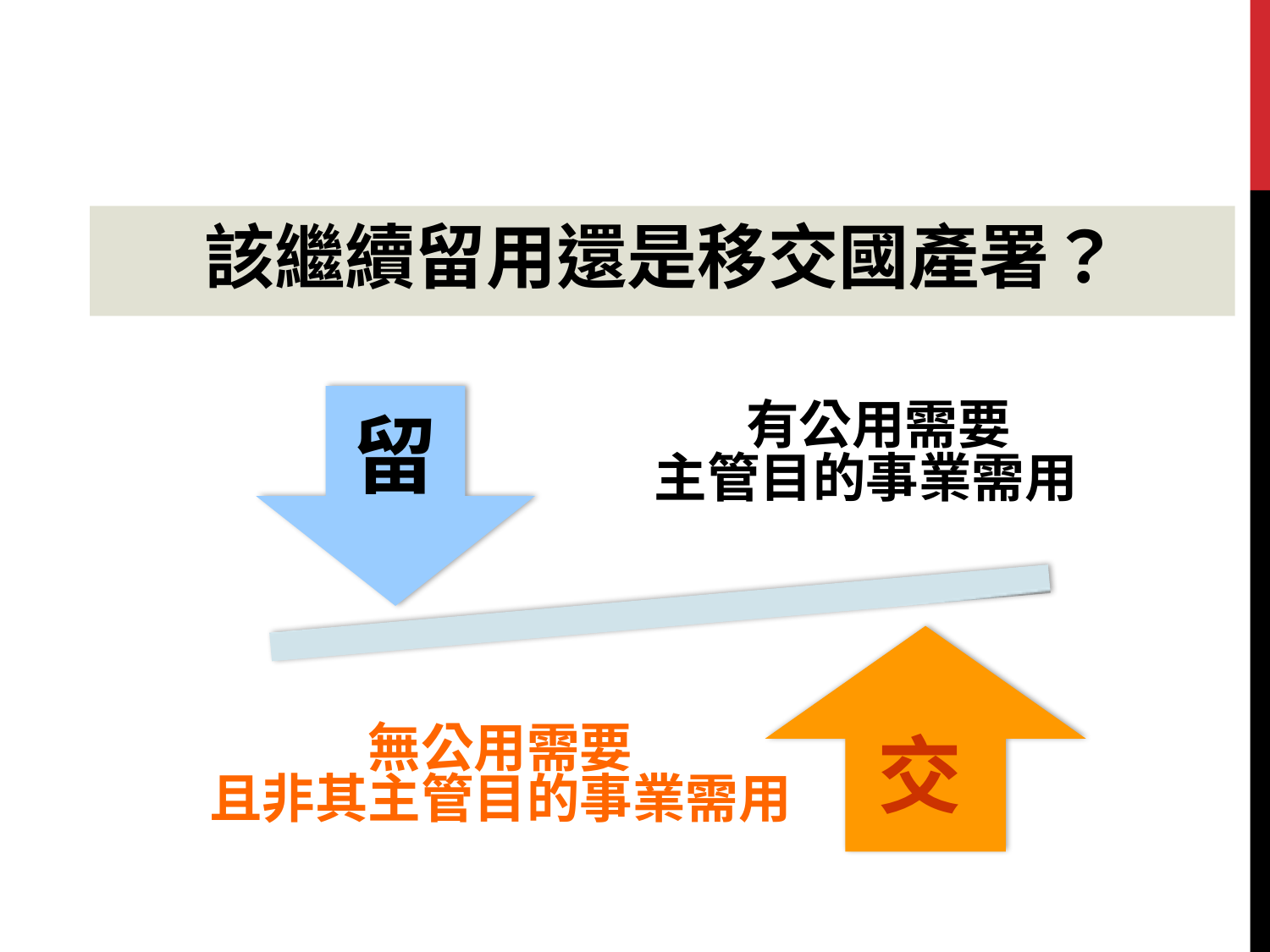

該繼續留用還是移交國產署？
 有公用需要
主管目的事業需用
無公用需要
且非其主管目的事業需用
留
交